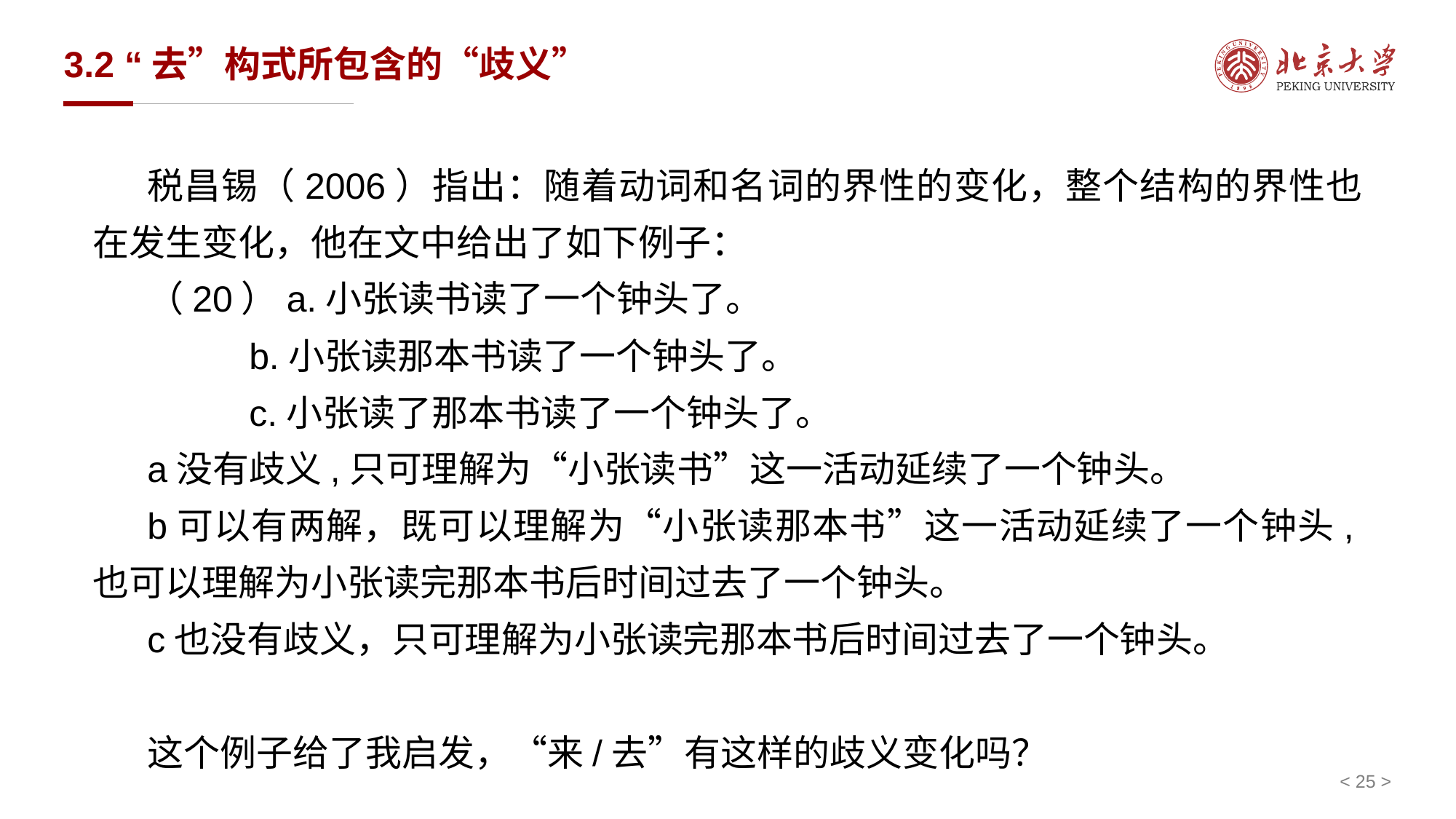

# 3.2 “去”构式所包含的“歧义”
税昌锡（2006）指出：随着动词和名词的界性的变化，整个结构的界性也在发生变化，他在文中给出了如下例子：
（20）a.小张读书读了一个钟头了。
          b.小张读那本书读了一个钟头了。
          c.小张读了那本书读了一个钟头了。
a没有歧义,只可理解为“小张读书”这一活动延续了一个钟头。
b可以有两解，既可以理解为“小张读那本书”这一活动延续了一个钟头,也可以理解为小张读完那本书后时间过去了一个钟头。
c也没有歧义，只可理解为小张读完那本书后时间过去了一个钟头。

这个例子给了我启发，“来/去”有这样的歧义变化吗？
< 25 >